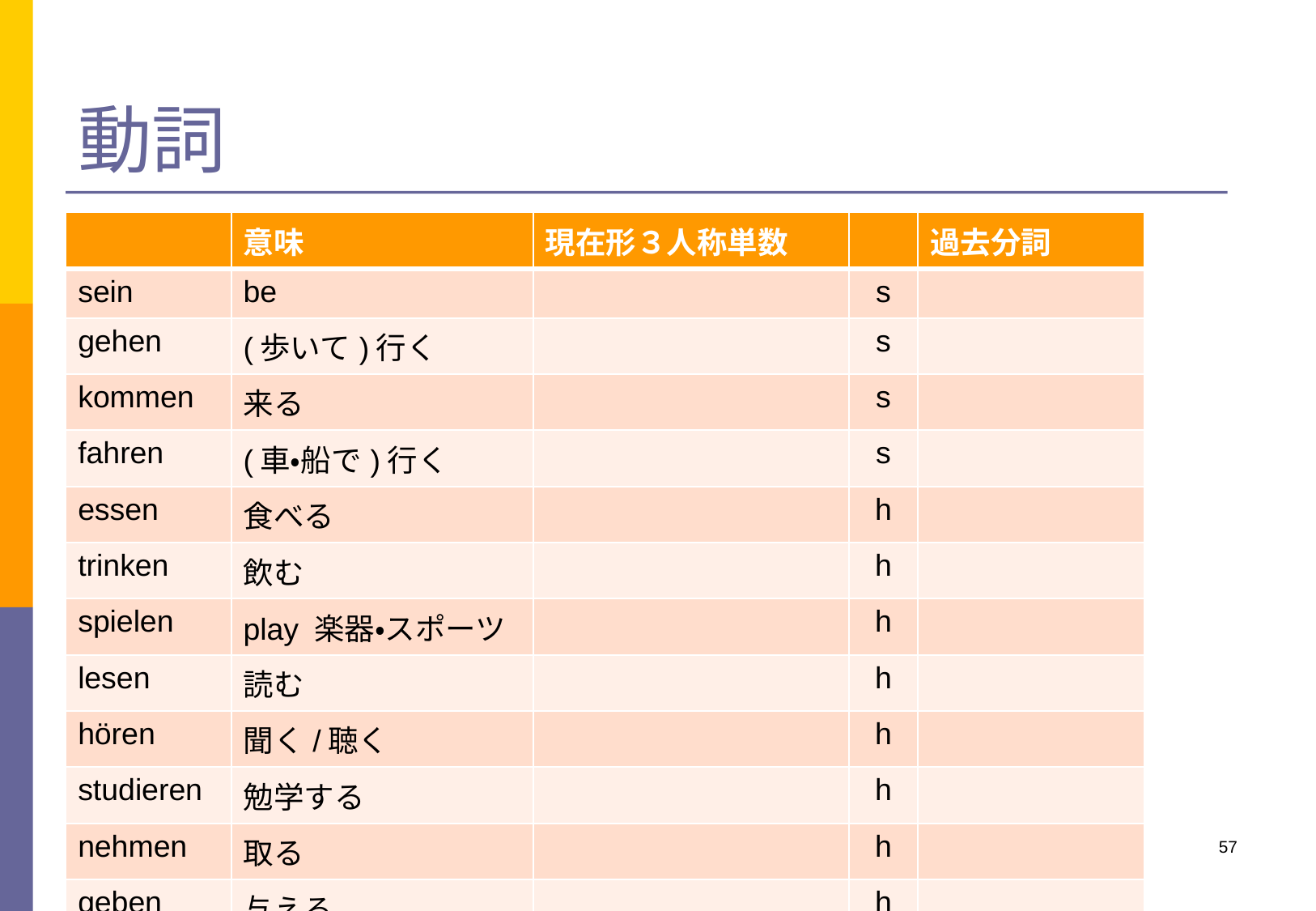

# 動詞
|  | 意味 | 現在形３人称単数 |  | 過去分詞 |
| --- | --- | --- | --- | --- |
| sein | be |  | s |  |
| gehen | (歩いて)行く |  | s |  |
| kommen | 来る |  | s |  |
| fahren | (車・船で)行く |  | s |  |
| essen | 食べる |  | h |  |
| trinken | 飲む |  | h |  |
| spielen | play 楽器・スポーツ |  | h |  |
| lesen | 読む |  | h |  |
| hören | 聞く/聴く |  | h |  |
| studieren | 勉学する |  | h |  |
| nehmen | 取る |  | h |  |
| geben | 与える |  | h |  |
57